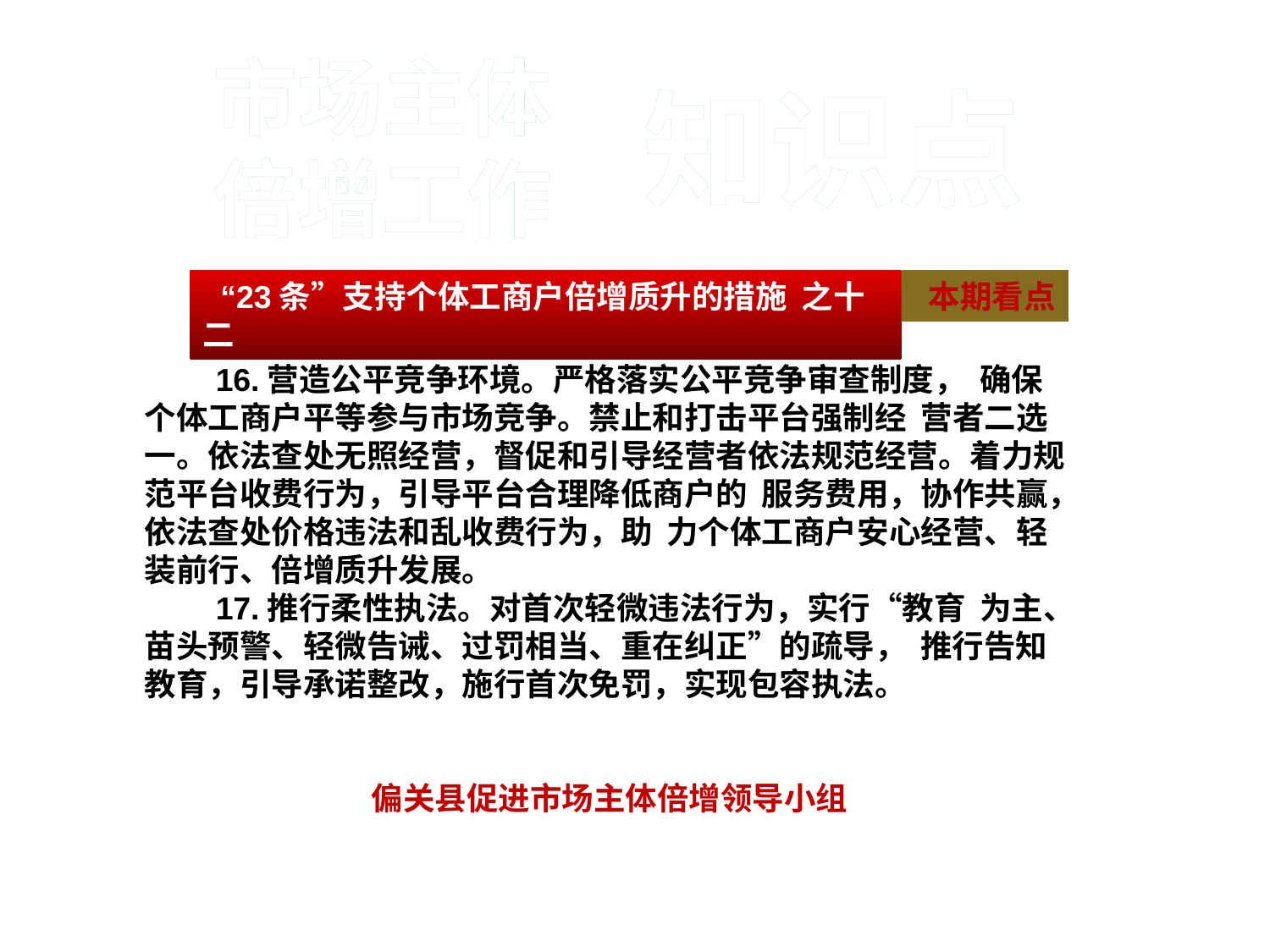

#

市场主体
倍增工作
知识点

        16.营造公平竞争环境。严格落实公平竞争审查制度，  确保个体工商户平等参与市场竞争。禁止和打击平台强制经  营者二选一。依法查处无照经营，督促和引导经营者依法规范经营。着力规范平台收费行为，引导平台合理降低商户的  服务费用，协作共赢，依法查处价格违法和乱收费行为，助  力个体工商户安心经营、轻装前行、倍增质升发展。
        17.推行柔性执法。对首次轻微违法行为，实行“教育  为主、苗头预警、轻微告诫、过罚相当、重在纠正”的疏导，  推行告知教育，引导承诺整改，施行首次免罚，实现包容执法。

偏关县促进市场主体倍增领导小组
  “23条”支持个体工商户倍增质升的措施  之十二
 本期看点